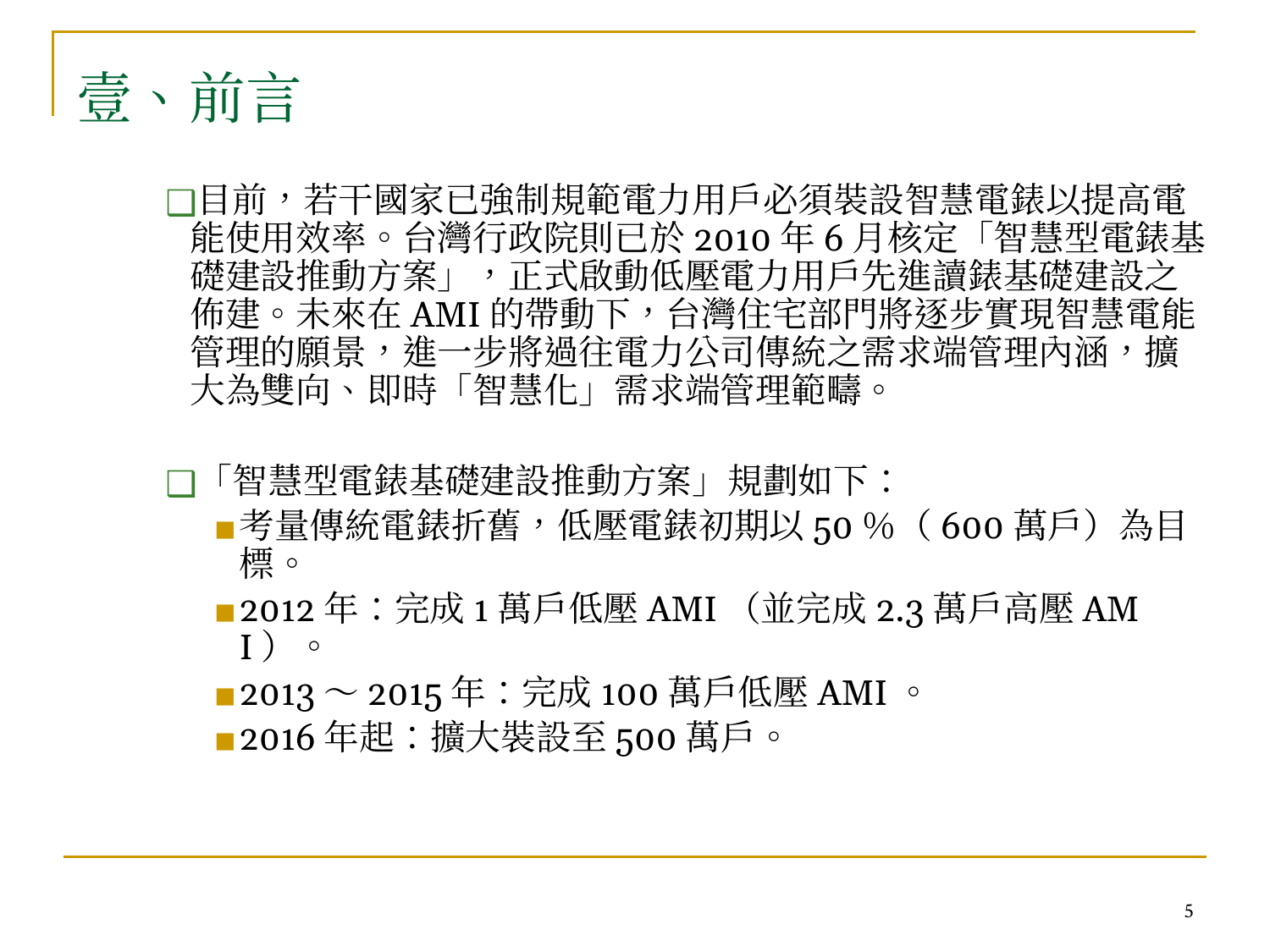

壹、前言
目前，若干國家已強制規範電力用戶必須裝設智慧電錶以提高電能使用效率。台灣行政院則已於2010年6月核定「智慧型電錶基礎建設推動方案」，正式啟動低壓電力用戶先進讀錶基礎建設之佈建。未來在AMI的帶動下，台灣住宅部門將逐步實現智慧電能管理的願景，進一步將過往電力公司傳統之需求端管理內涵，擴大為雙向、即時「智慧化」需求端管理範疇。

「智慧型電錶基礎建設推動方案」規劃如下：
考量傳統電錶折舊，低壓電錶初期以50％（600萬戶）為目標。
2012年：完成1萬戶低壓AMI（並完成2.3萬戶高壓AMI）。
2013～2015年：完成100萬戶低壓AMI。
2016年起：擴大裝設至500萬戶。
5